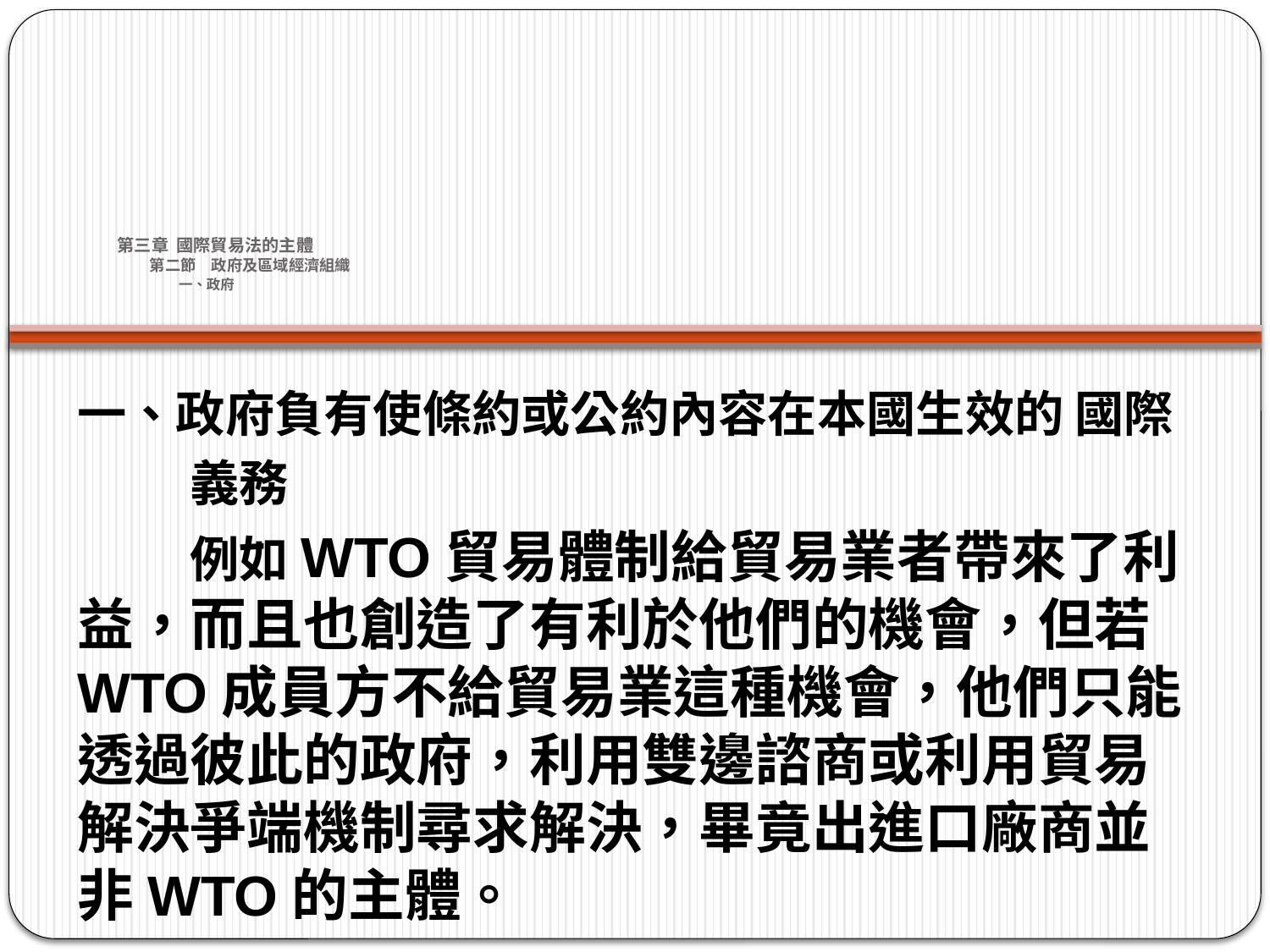

# 第三章  國際貿易法的主體 第二節　政府及區域經濟組織 一、政府
一、政府負有使條約或公約內容在本國生效的 國際
         義務
         例如WTO貿易體制給貿易業者帶來了利益，而且也創造了有利於他們的機會，但若WTO成員方不給貿易業這種機會，他們只能透過彼此的政府，利用雙邊諮商或利用貿易解決爭端機制尋求解決，畢竟出進口廠商並非WTO的主體。